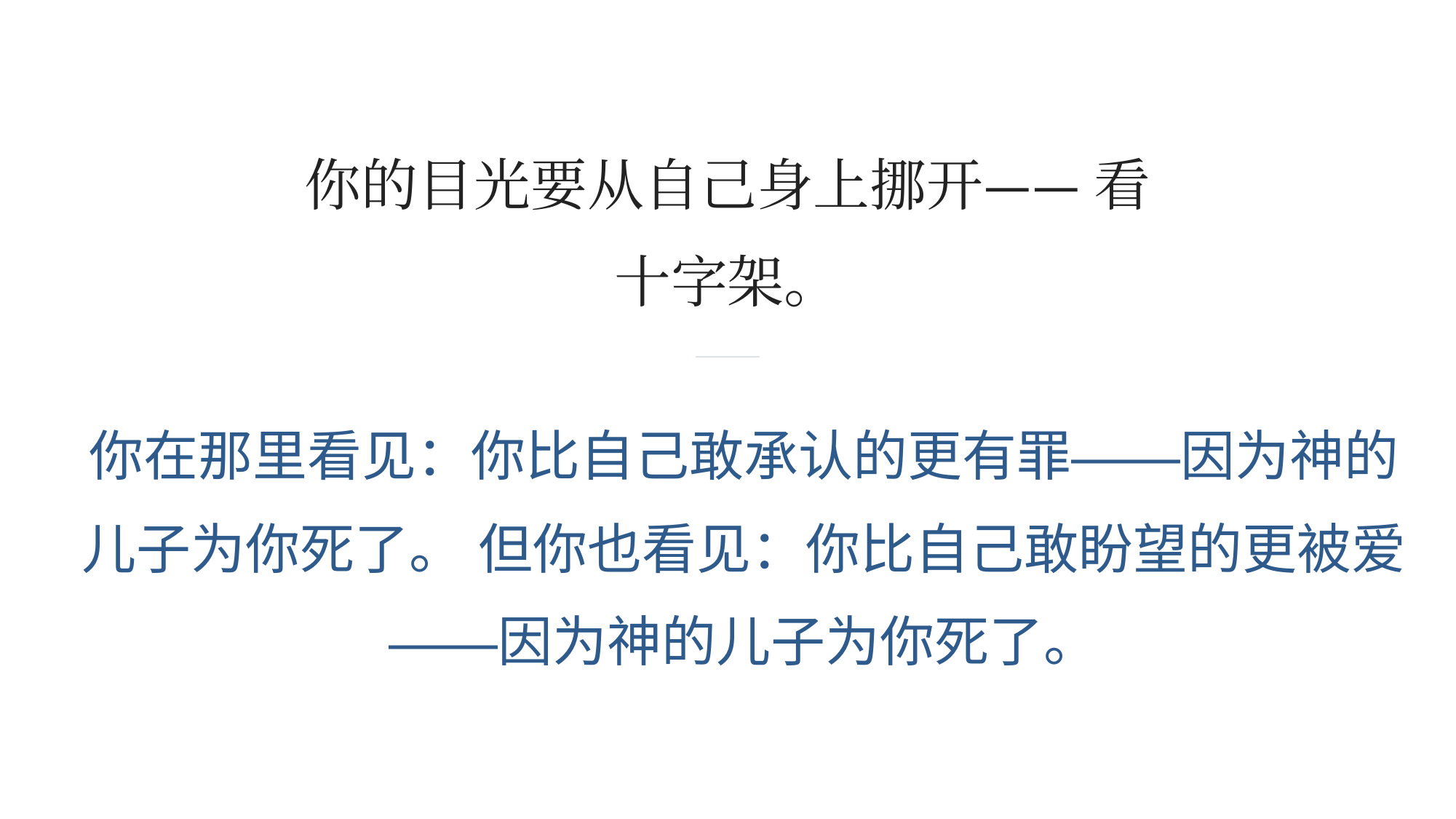

你的目光要从自己身上挪开—— 看十字架。

你在那里看见：你比自己敢承认的更有罪——因为神的儿子为你死了。 但你也看见：你比自己敢盼望的更被爱——因为神的儿子为你死了。